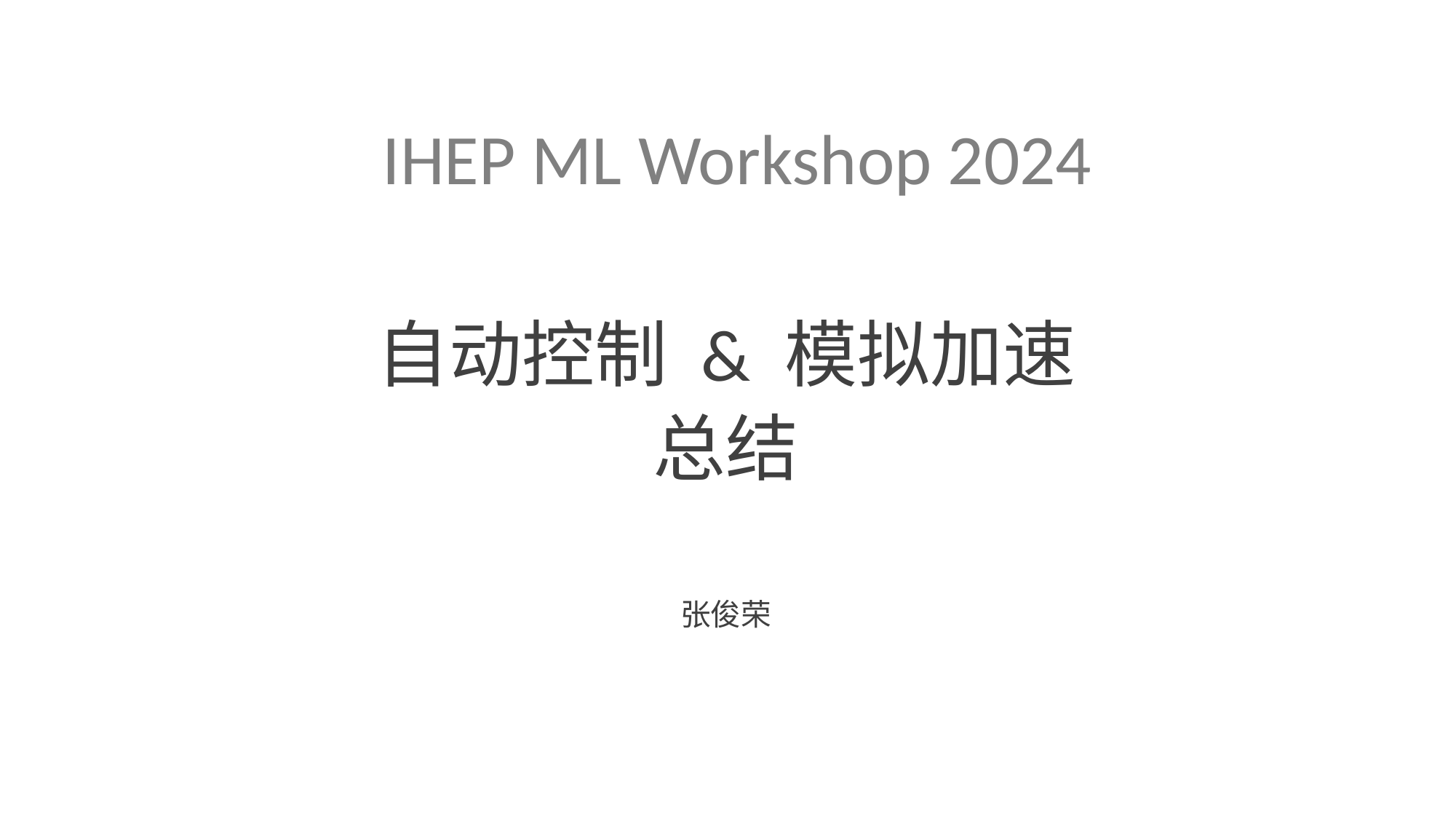

# IHEP ML Workshop 2024
自动控制 & 模拟加速
总结

张俊荣